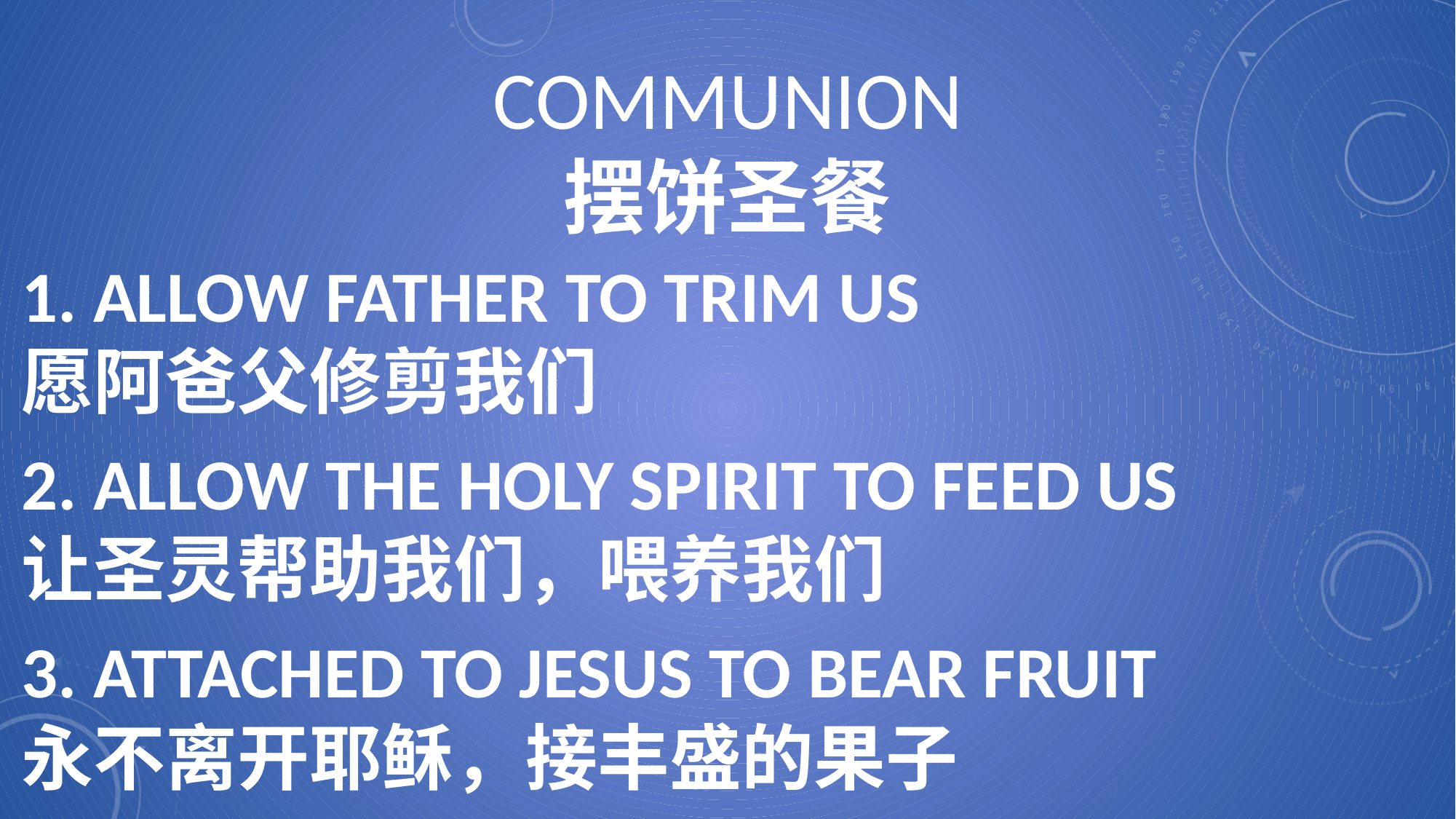

# COMMUNION 摆饼圣餐
1. ALLOW FATHER TO TRIM US                               愿阿爸父修剪我们
2. ALLOW THE HOLY SPIRIT TO FEED US                让圣灵帮助我们，喂养我们
3. ATTACHED TO JESUS TO BEAR FRUIT                 永不离开耶稣，接丰盛的果子